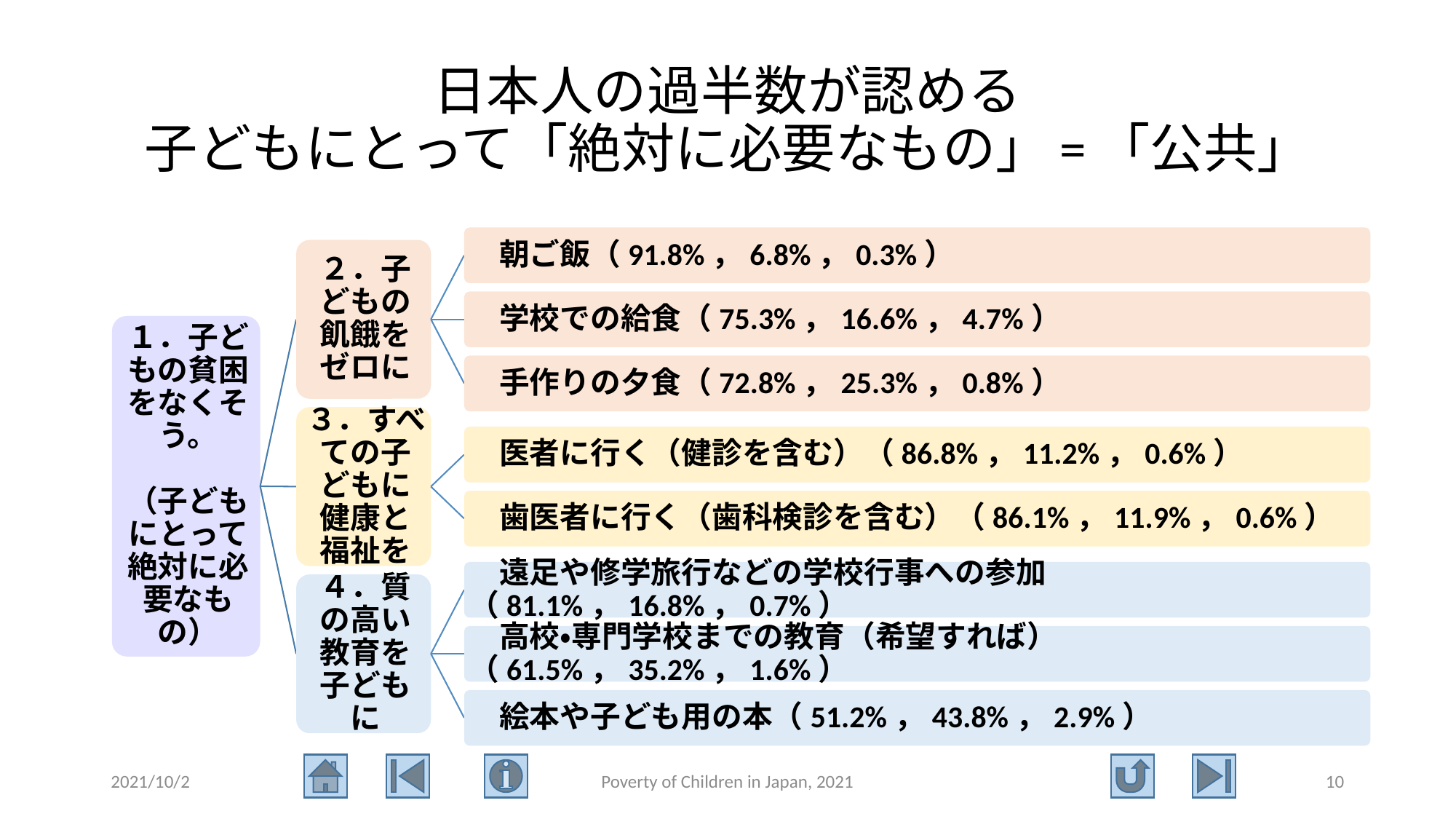

# 日本人の過半数が認める 子どもにとって「絶対に必要なもの」=「公共」
１．子どもの貧困をなくそう。
（子どもにとって絶対に必要なもの）

２．子どもの飢餓をゼロに

　朝ご飯（91.8%，6.8%，0.3%）

　学校での給食（75.3%，16.6%，4.7%）

　手作りの夕食（72.8%，25.3%，0.8%）

３．すべての子どもに健康と福祉を

　医者に行く（健診を含む）（86.8%，11.2%，0.6%）

　歯医者に行く（歯科検診を含む）（86.1%，11.9%，0.6%）

４．質の高い教育を子どもに

　遠足や修学旅行などの学校行事への参加（81.1%，16.8%，0.7%）

　高校・専門学校までの教育（希望すれば）（61.5%，35.2%，1.6%）

　絵本や子ども用の本（51.2%，43.8%，2.9%）
2021/10/2
Poverty of Children in Japan, 2021
10